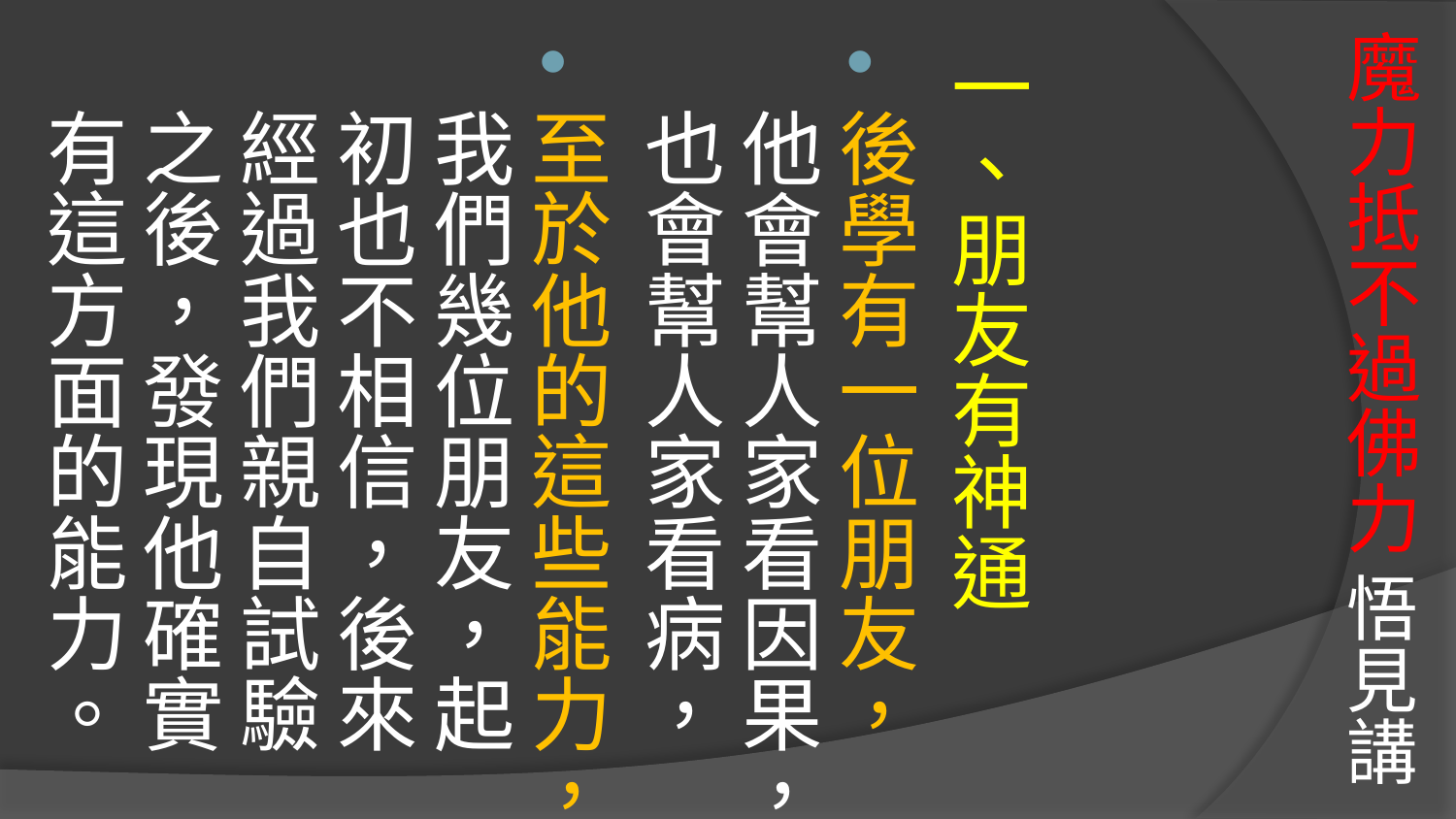

# 魔力抵不過佛力 悟見講
一、朋友有神通
後學有一位朋友，他會幫人家看因果，也會幫人家看病，
至於他的這些能力，我們幾位朋友，起初也不相信，後來經過我們親自試驗之後，發現他確實有這方面的能力。